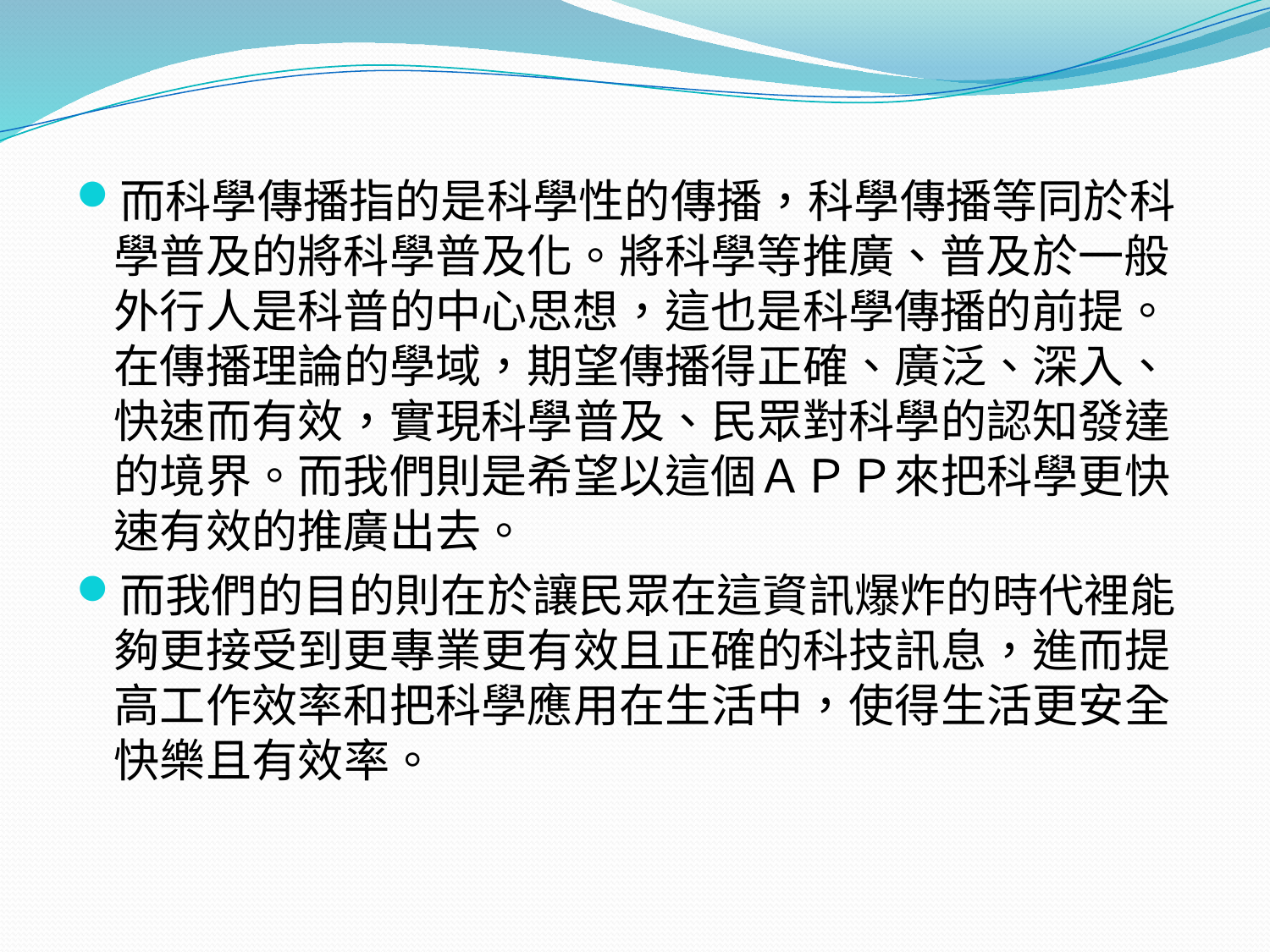

而科學傳播指的是科學性的傳播，科學傳播等同於科學普及的將科學普及化。將科學等推廣、普及於一般外行人是科普的中心思想，這也是科學傳播的前提。在傳播理論的學域，期望傳播得正確、廣泛、深入、快速而有效，實現科學普及、民眾對科學的認知發達的境界。而我們則是希望以這個ＡＰＰ來把科學更快速有效的推廣出去。
而我們的目的則在於讓民眾在這資訊爆炸的時代裡能夠更接受到更專業更有效且正確的科技訊息，進而提高工作效率和把科學應用在生活中，使得生活更安全快樂且有效率。